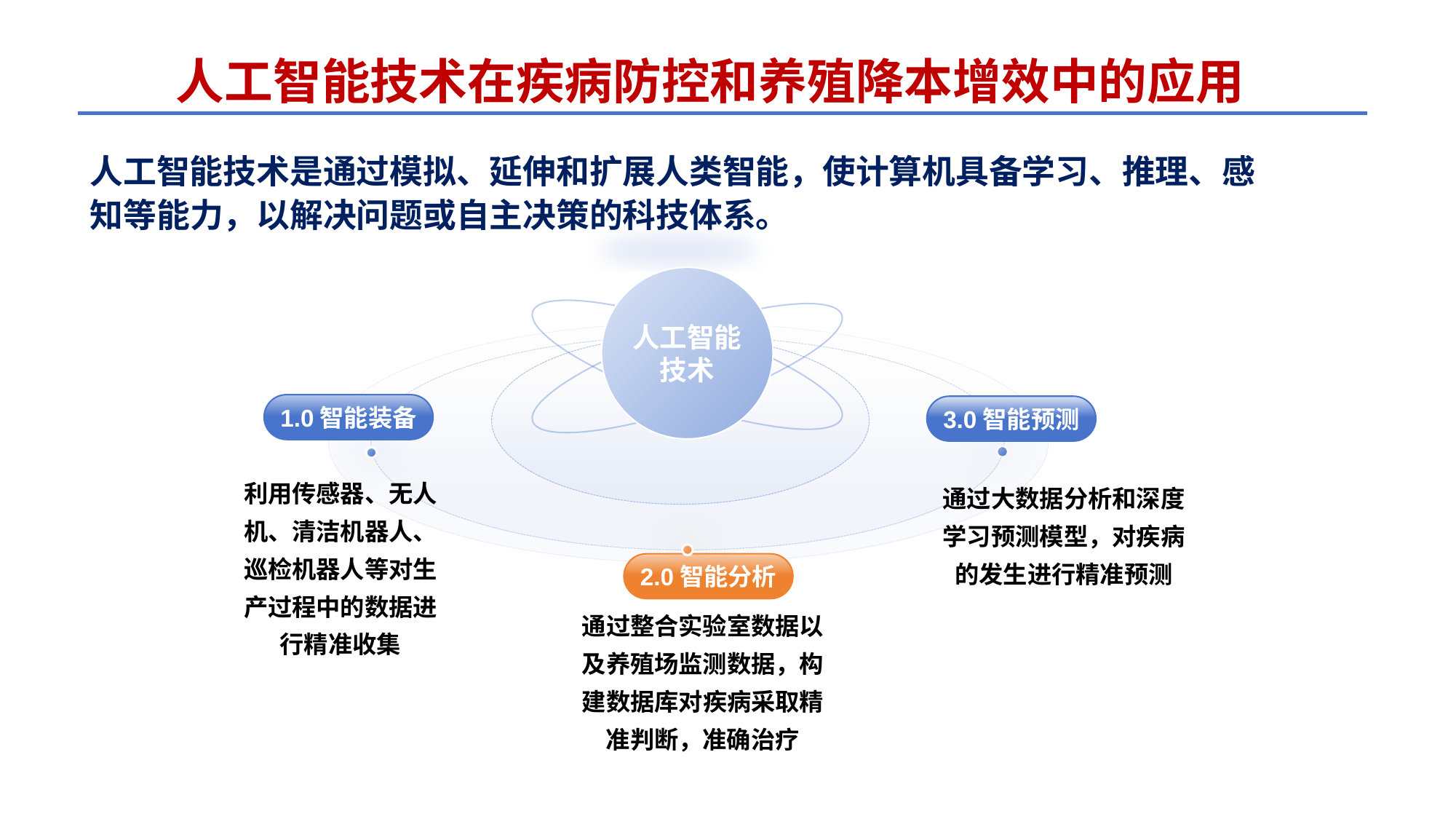

人工智能技术在疾病防控和养殖降本增效中的应用
人工智能技术是通过模拟、延伸和扩展人类智能，使计算机具备学习、推理、感知等能力，以解决问题或自主决策的科技体系。
人工智能技术

1.0智能装备
3.0智能预测

利用传感器、无人机、清洁机器人、巡检机器人等对生产过程中的数据进行精准收集
通过大数据分析和深度学习预测模型，对疾病的发生进行精准预测

2.0智能分析
通过整合实验室数据以及养殖场监测数据，构建数据库对疾病采取精准判断，准确治疗